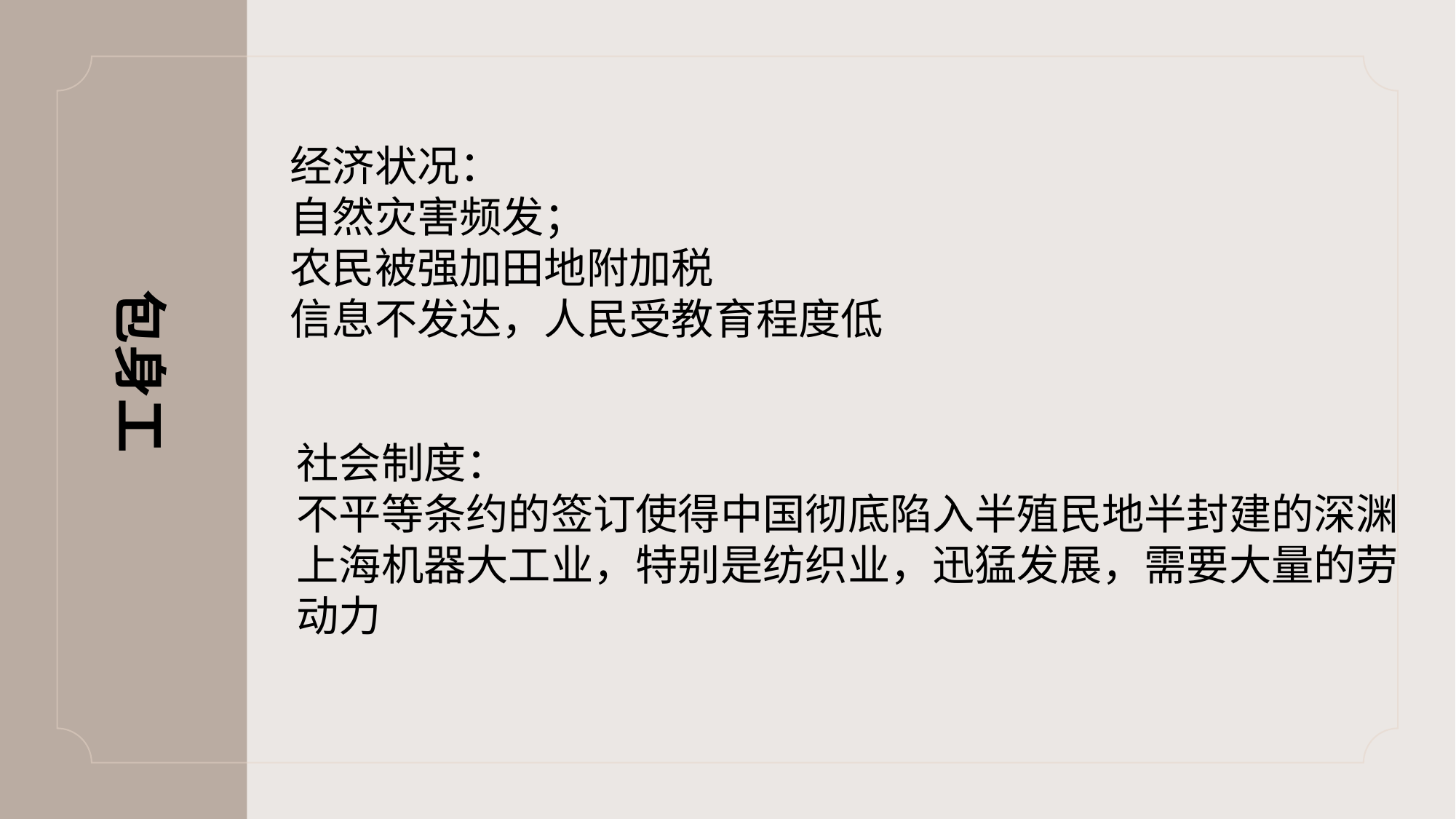

经济状况：
自然灾害频发；
农民被强加田地附加税
信息不发达，人民受教育程度低
包身工
社会制度：
不平等条约的签订使得中国彻底陷入半殖民地半封建的深渊
上海机器大工业，特别是纺织业，迅猛发展，需要大量的劳动力